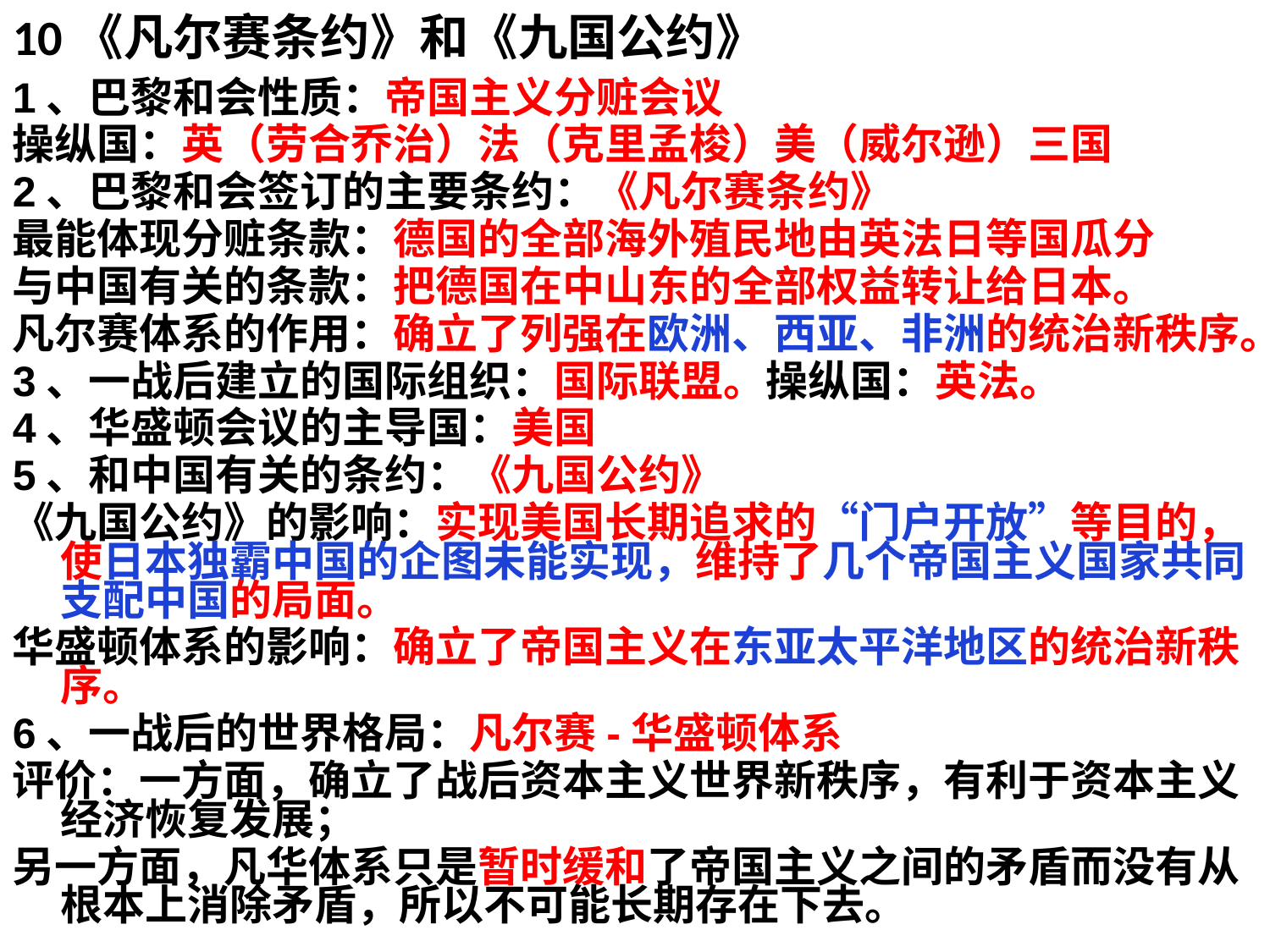

10《凡尔赛条约》和《九国公约》
1、巴黎和会性质：帝国主义分赃会议
操纵国：英（劳合乔治）法（克里孟梭）美（威尔逊）三国
2、巴黎和会签订的主要条约：《凡尔赛条约》
最能体现分赃条款：德国的全部海外殖民地由英法日等国瓜分
与中国有关的条款：把德国在中山东的全部权益转让给日本。
凡尔赛体系的作用：确立了列强在欧洲、西亚、非洲的统治新秩序。
3、一战后建立的国际组织：国际联盟。操纵国：英法。
4、华盛顿会议的主导国：美国
5、和中国有关的条约：《九国公约》
《九国公约》的影响：实现美国长期追求的“门户开放”等目的，使日本独霸中国的企图未能实现，维持了几个帝国主义国家共同支配中国的局面。
华盛顿体系的影响：确立了帝国主义在东亚太平洋地区的统治新秩序。
6、一战后的世界格局：凡尔赛-华盛顿体系
评价：一方面，确立了战后资本主义世界新秩序，有利于资本主义经济恢复发展；
另一方面，凡华体系只是暂时缓和了帝国主义之间的矛盾而没有从根本上消除矛盾，所以不可能长期存在下去。